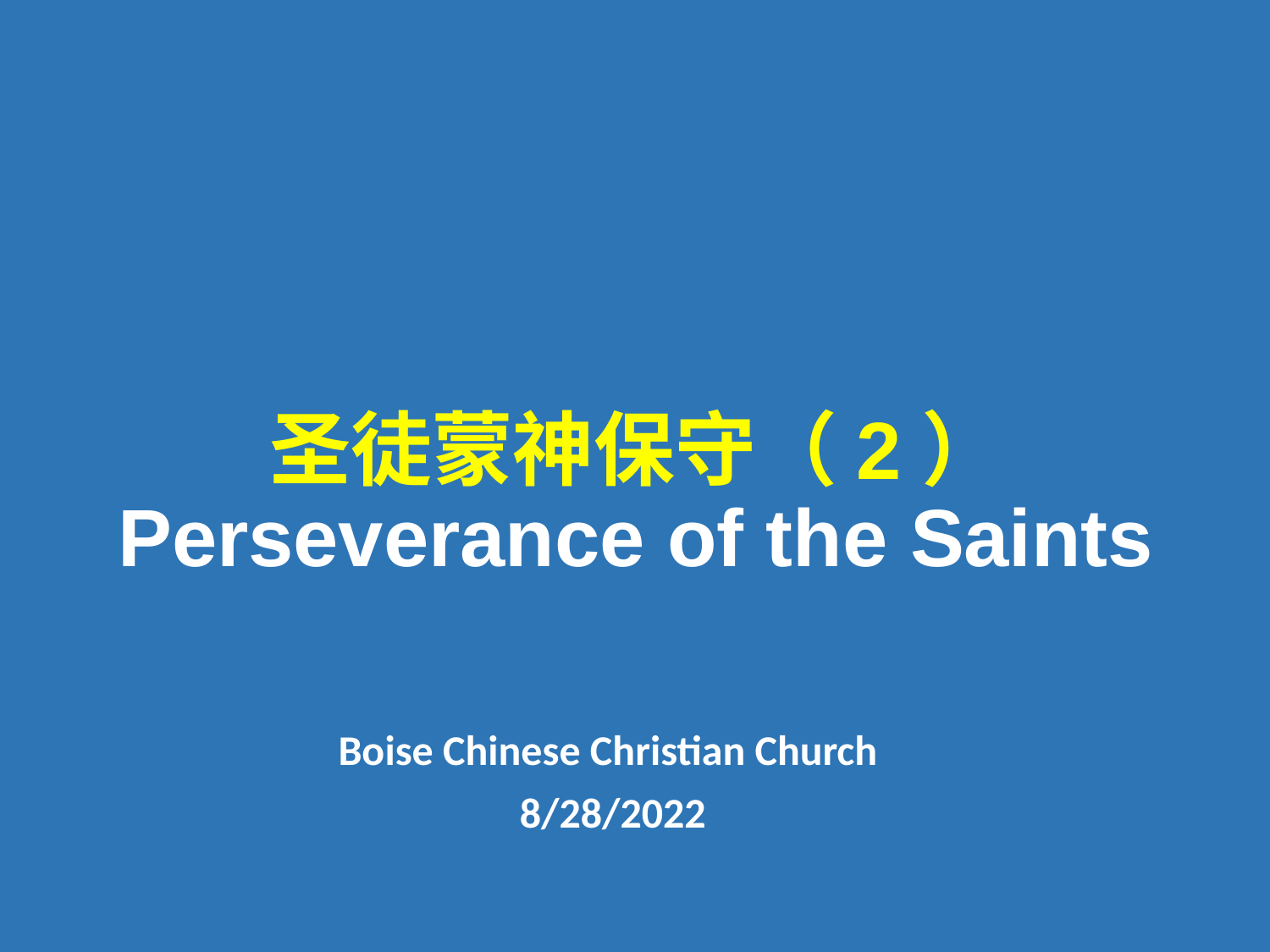

# 圣徒蒙神保守（2） Perseverance of the Saints
Boise Chinese Christian Church
8/28/2022